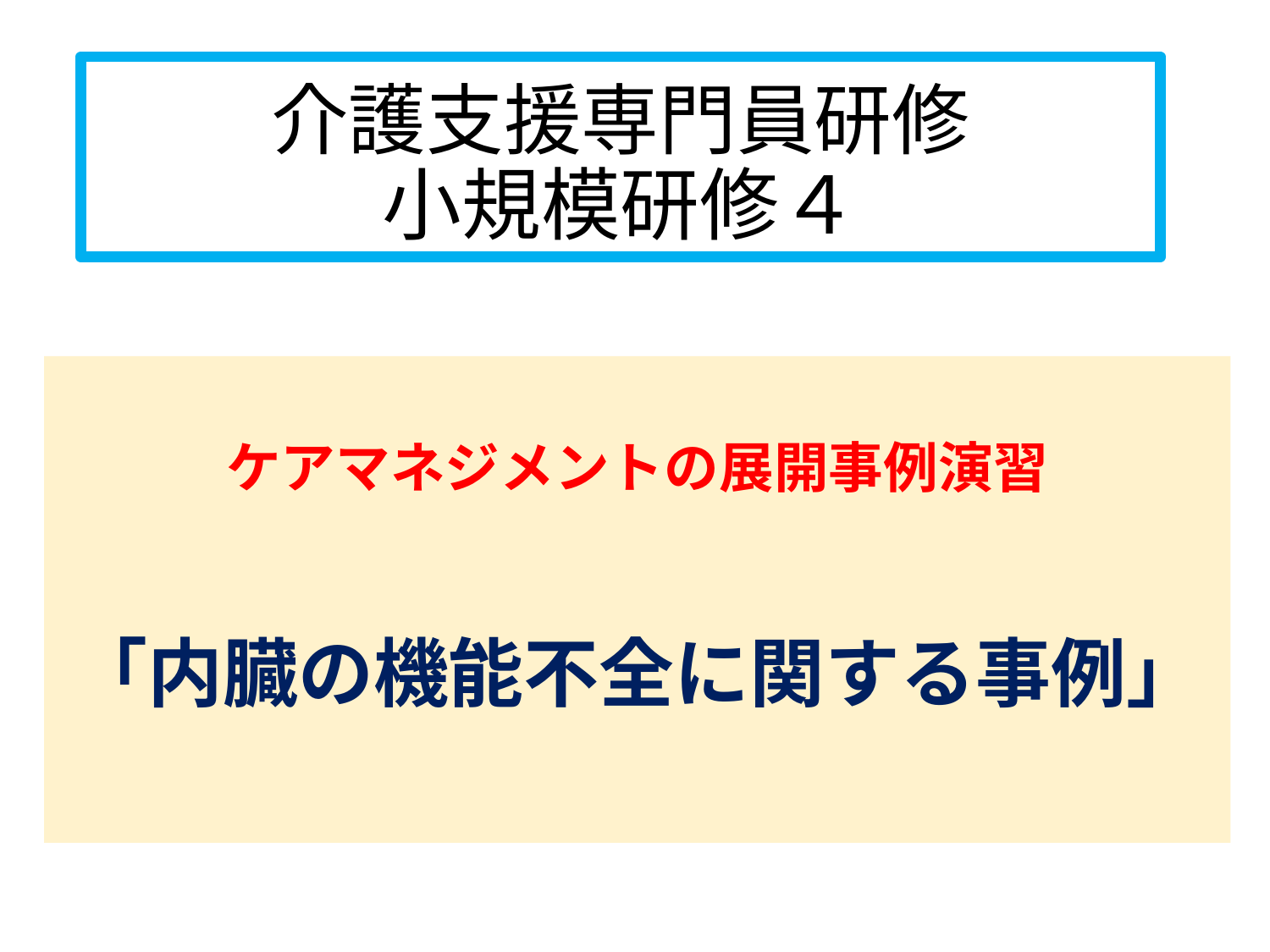

# 介護支援専門員研修 小規模研修４

ケアマネジメントの展開事例演習

「内臓の機能不全に関する事例」